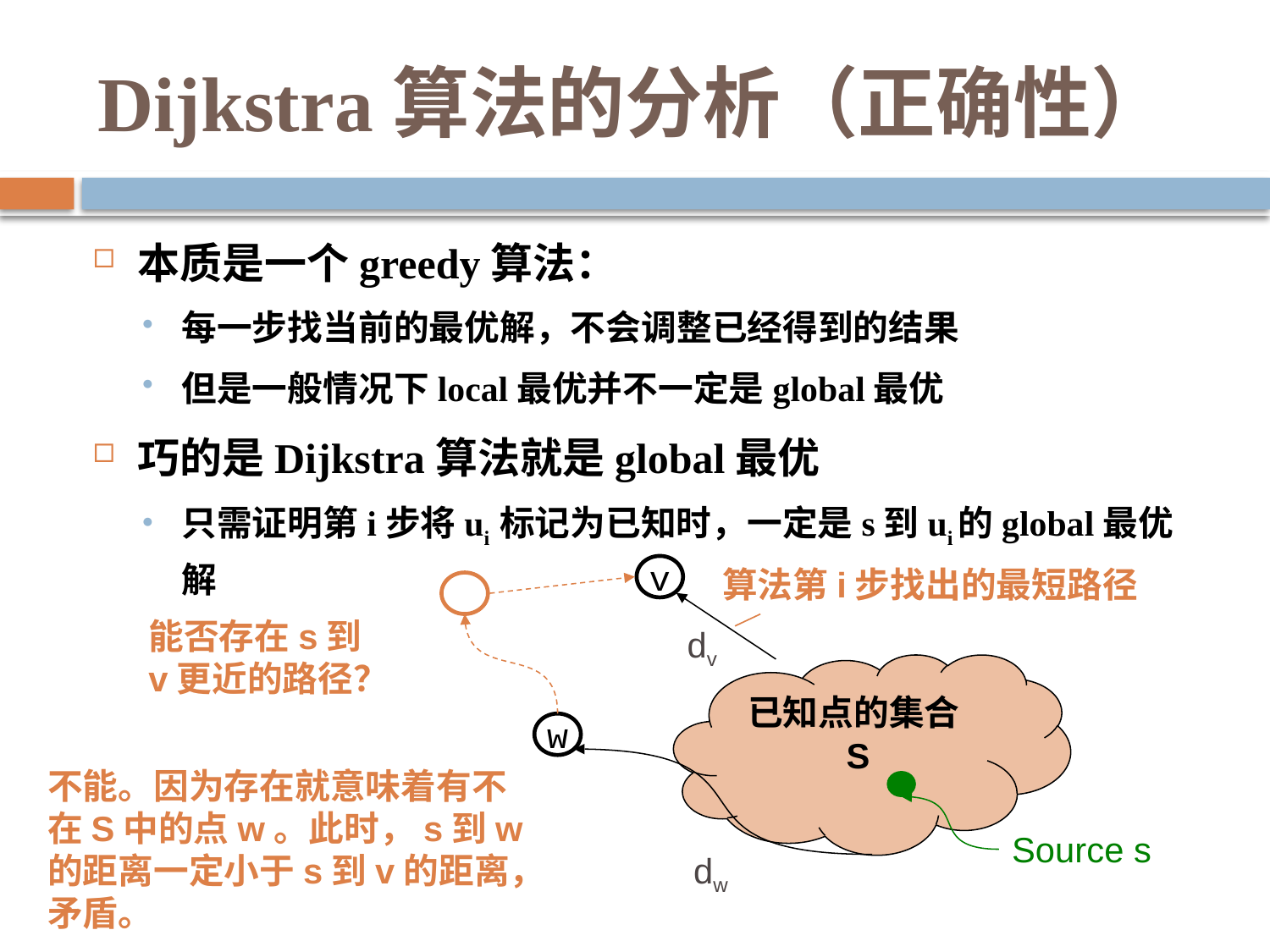

# Dijkstra算法的分析（正确性）
本质是一个greedy算法：
每一步找当前的最优解，不会调整已经得到的结果
但是一般情况下local最优并不一定是global最优
巧的是Dijkstra算法就是global最优
只需证明第i步将ui 标记为已知时，一定是s到ui的global最优解
v
算法第i步找出的最短路径

能否存在s到v更近的路径？
已知点的集合S
w

Source s
dv
不能。因为存在就意味着有不在S中的点w。此时，s到w的距离一定小于s到v的距离，矛盾。
dw